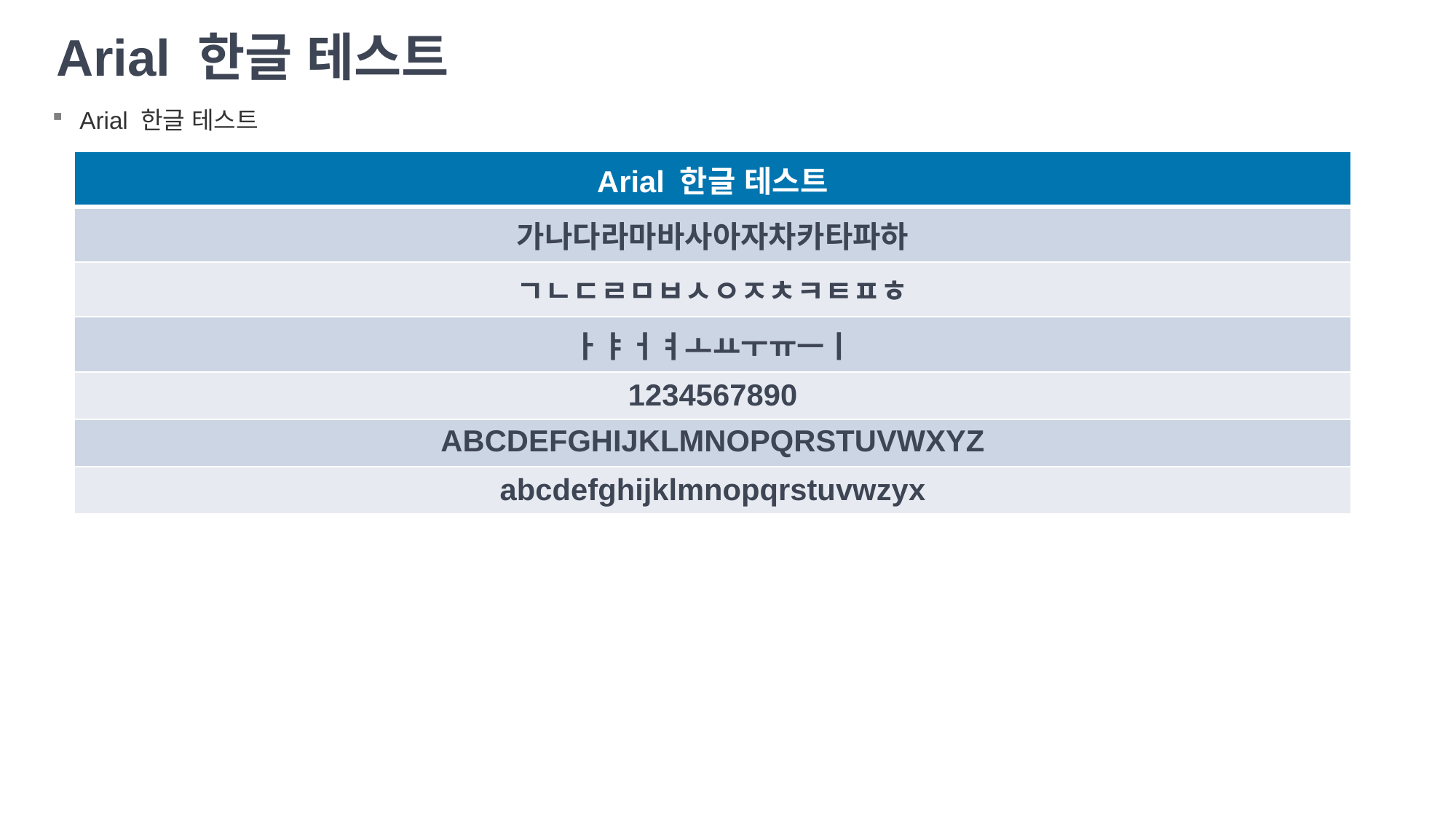

# Arial 한글 테스트
Arial 한글 테스트
| Arial 한글 테스트 |
| --- |
| 가나다라마바사아자차카타파하 |
| ㄱㄴㄷㄹㅁㅂㅅㅇㅈㅊㅋㅌㅍㅎ |
| ㅏㅑㅓㅕㅗㅛㅜㅠㅡㅣ |
| 1234567890 |
| ABCDEFGHIJKLMNOPQRSTUVWXYZ |
| abcdefghijklmnopqrstuvwzyx |